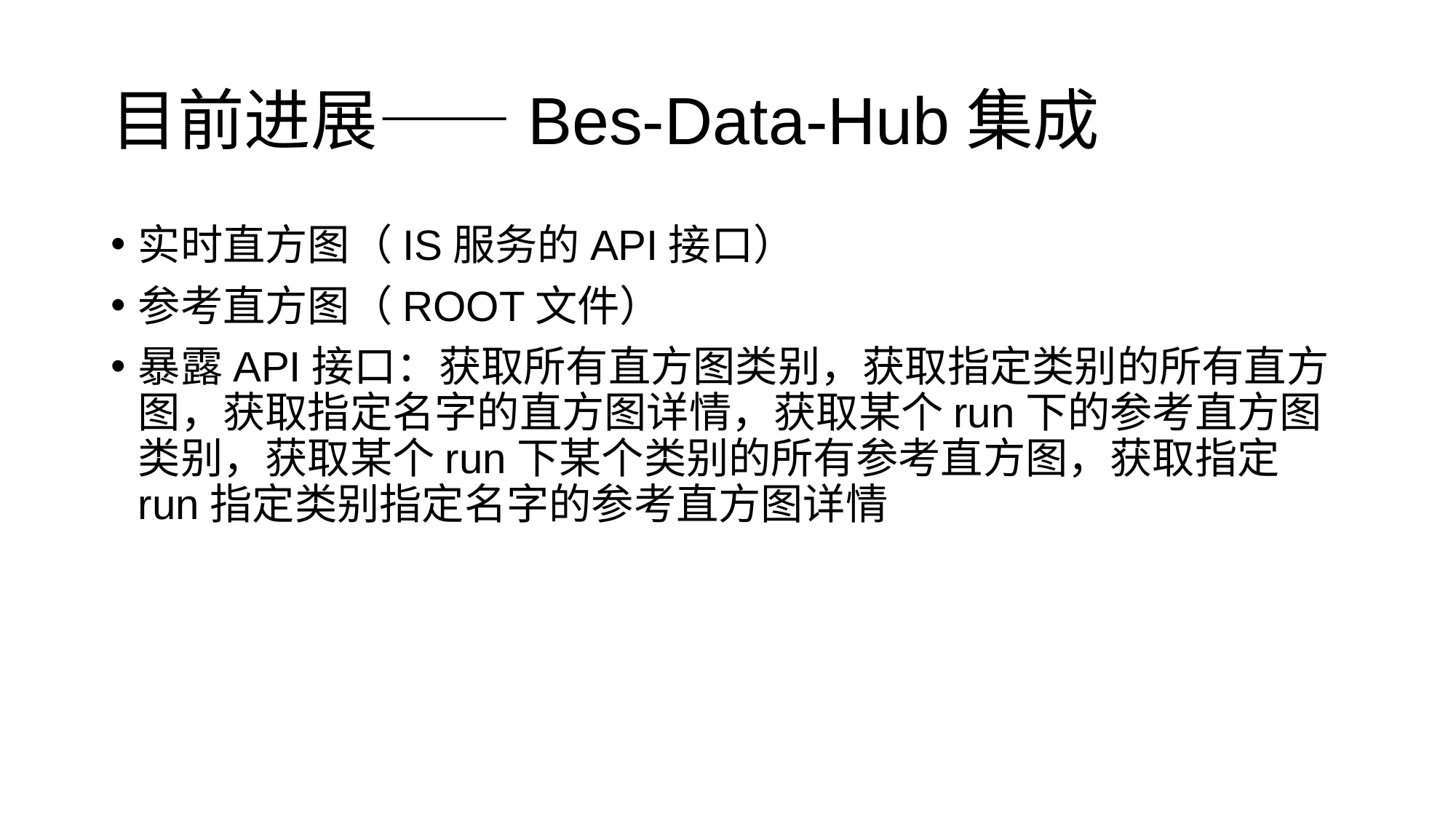

# 目前进展——Bes-Data-Hub集成
实时直方图（IS服务的API接口）
参考直方图（ROOT文件）
暴露API接口：获取所有直方图类别，获取指定类别的所有直方图，获取指定名字的直方图详情，获取某个run下的参考直方图类别，获取某个run下某个类别的所有参考直方图，获取指定run指定类别指定名字的参考直方图详情